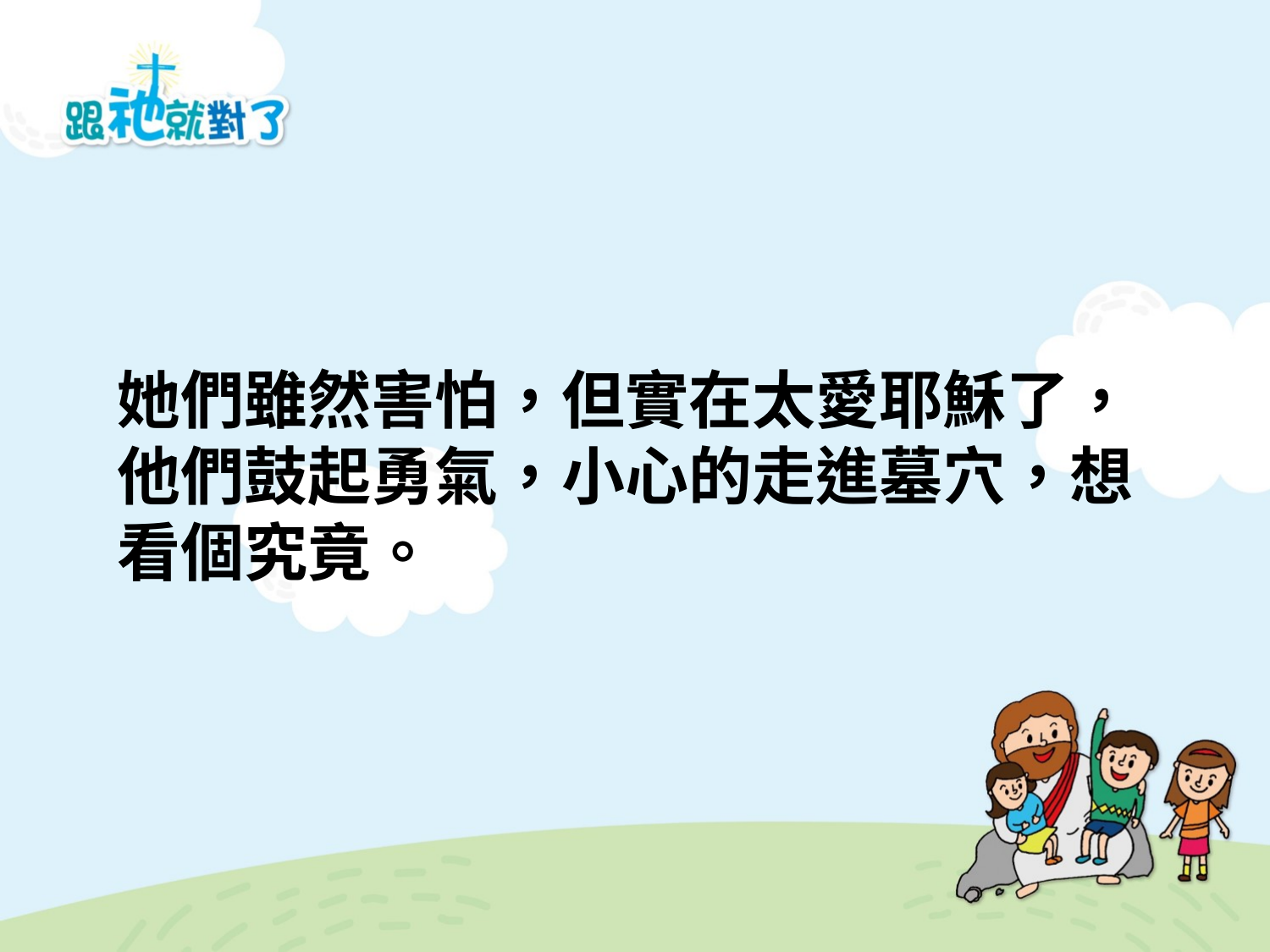

她們雖然害怕，但實在太愛耶穌了，他們鼓起勇氣，小心的走進墓穴，想看個究竟。